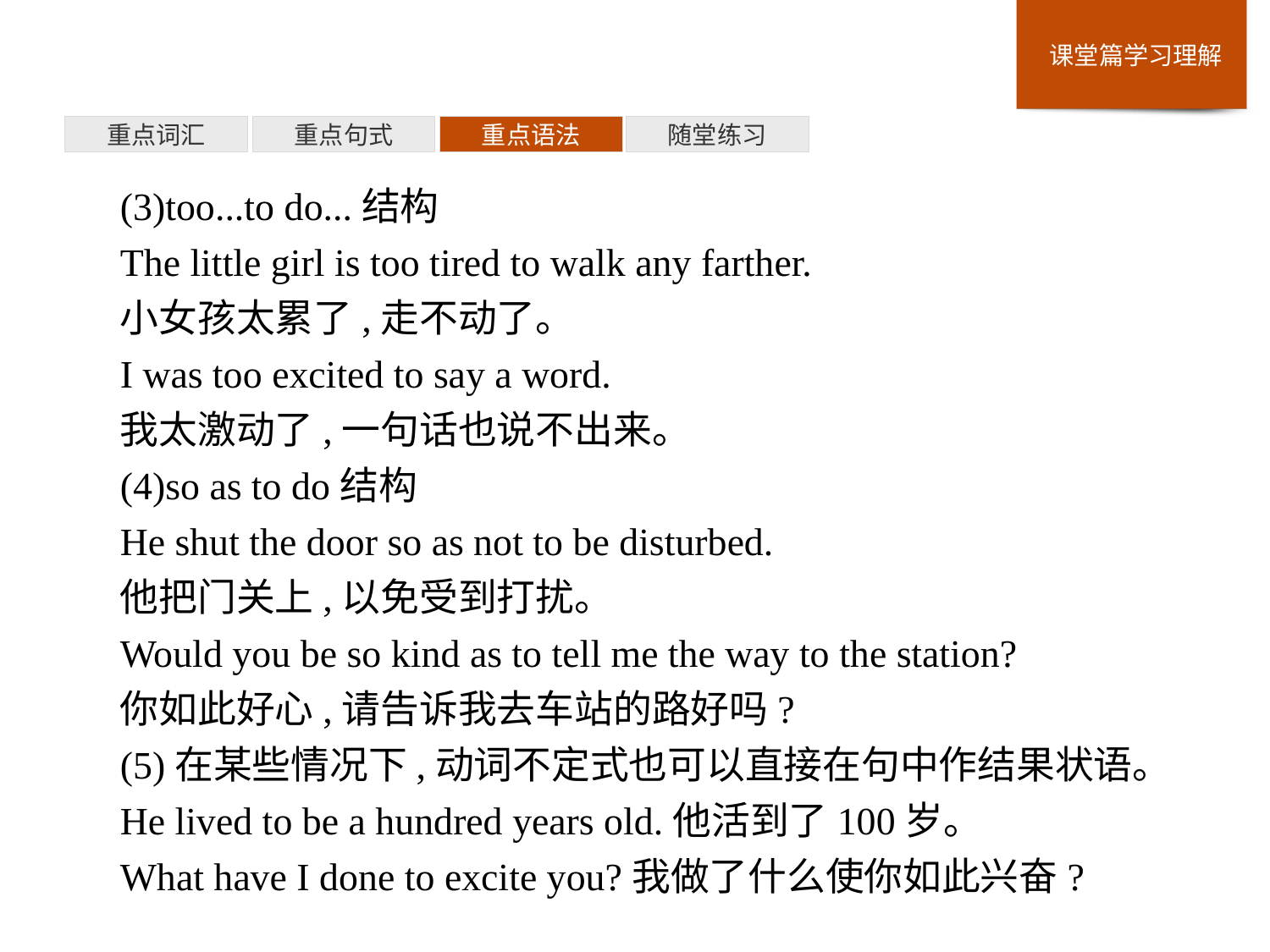

重点词汇
重点句式
重点语法
随堂练习
(3)too...to do...结构
The little girl is too tired to walk any farther.
小女孩太累了,走不动了。
I was too excited to say a word.
我太激动了,一句话也说不出来。
(4)so as to do结构
He shut the door so as not to be disturbed.
他把门关上,以免受到打扰。
Would you be so kind as to tell me the way to the station?
你如此好心,请告诉我去车站的路好吗?
(5)在某些情况下,动词不定式也可以直接在句中作结果状语。
He lived to be a hundred years old.他活到了100岁。
What have I done to excite you?我做了什么使你如此兴奋?